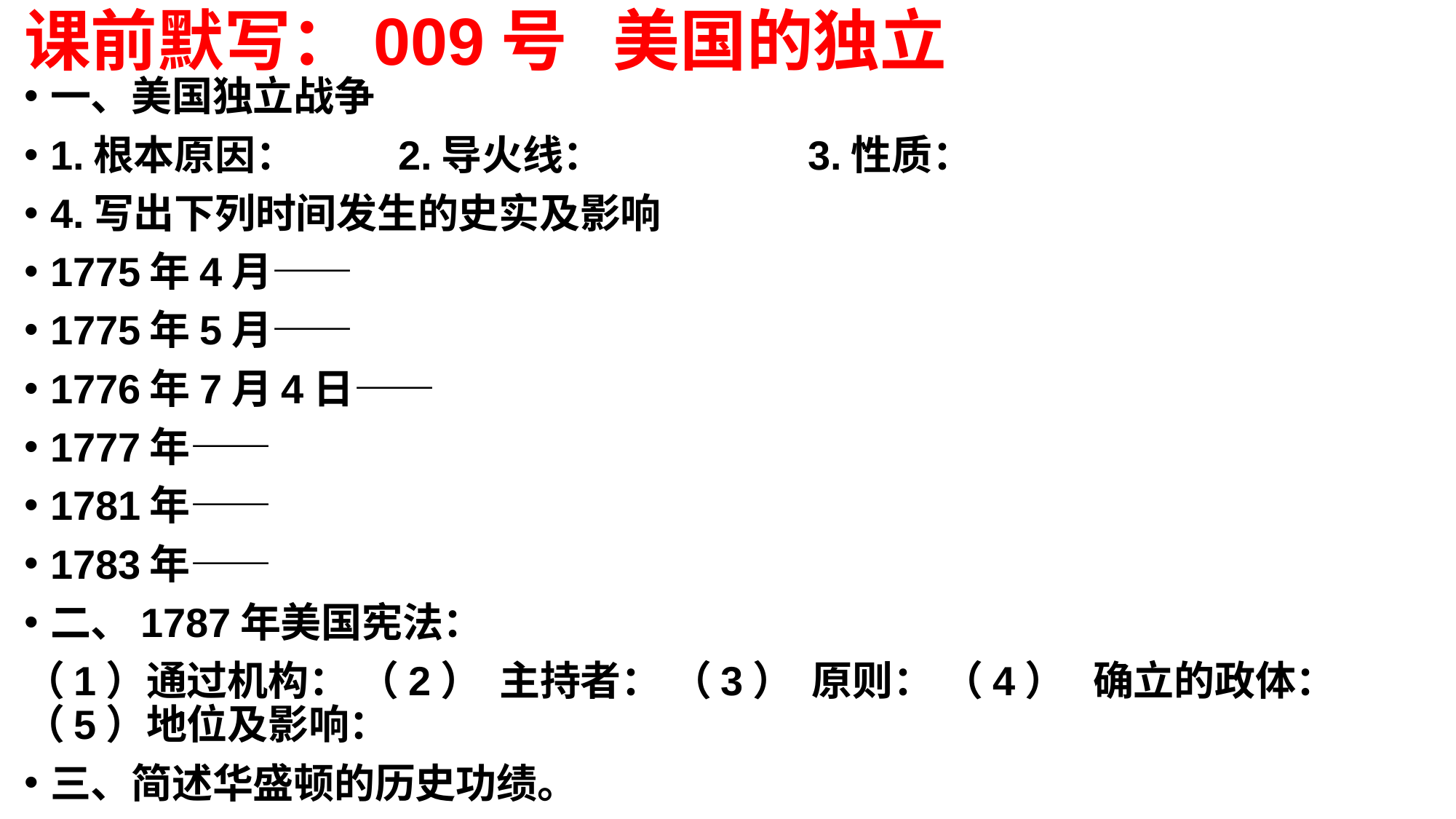

# 课前默写：009号   美国的独立
一、美国独立战争
1.根本原因：          2.导火线：                     3.性质：
4.写出下列时间发生的史实及影响
1775年4月——
1775年5月——
1776年7月4日——
1777年——
1781年——
1783年——
二、1787年美国宪法：
（1）通过机构： （2）  主持者： （3）  原则： （4）   确立的政体： （5）地位及影响：
三、简述华盛顿的历史功绩。